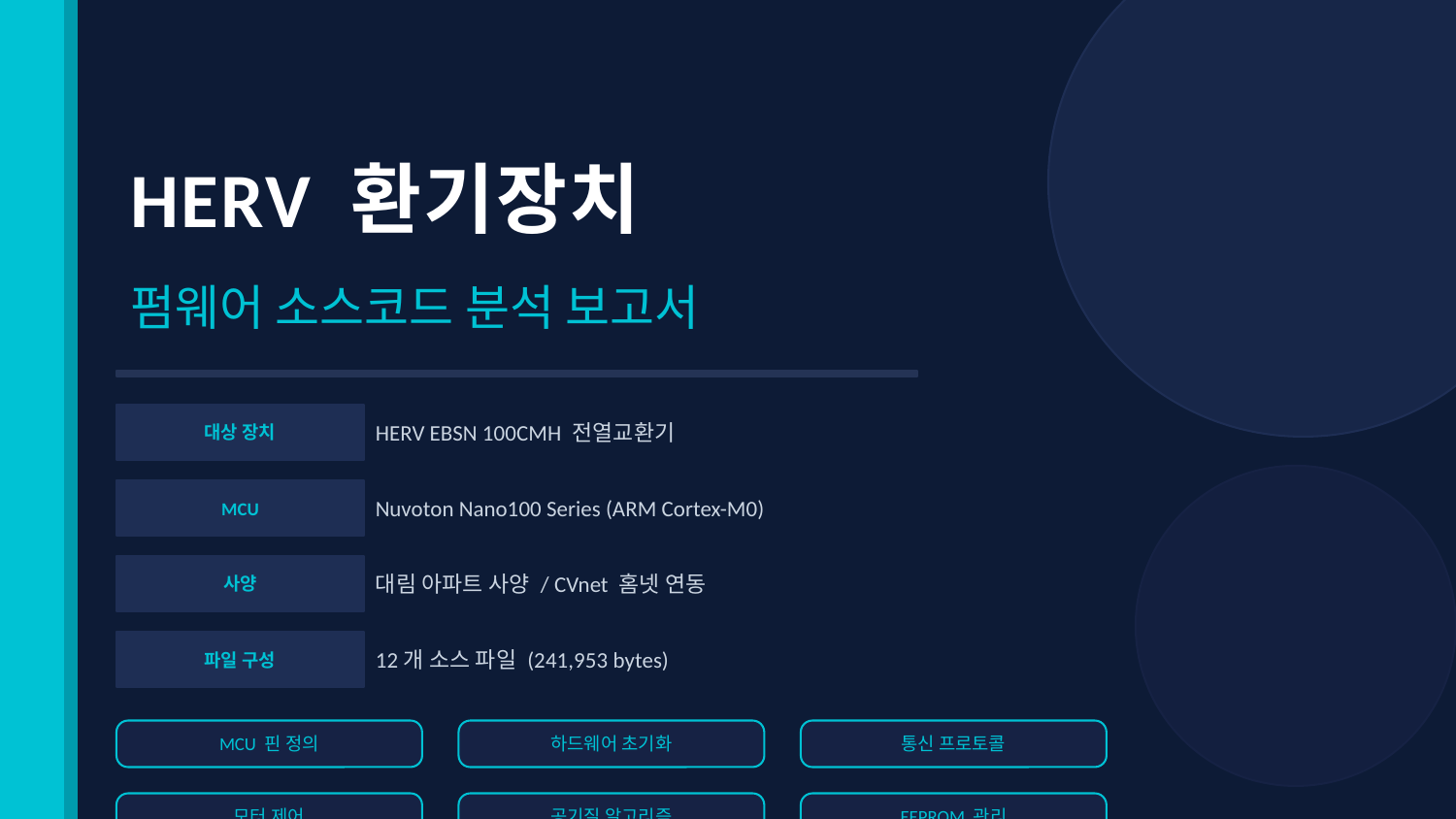

HERV 환기장치
펌웨어 소스코드 분석 보고서

대상 장치
HERV EBSN 100CMH 전열교환기

MCU
Nuvoton Nano100 Series (ARM Cortex-M0)

사양
대림 아파트 사양 / CVnet 홈넷 연동

파일 구성
12개 소스 파일 (241,953 bytes)

MCU 핀 정의

하드웨어 초기화

통신 프로토콜

모터 제어

공기질 알고리즘

EEPROM 관리